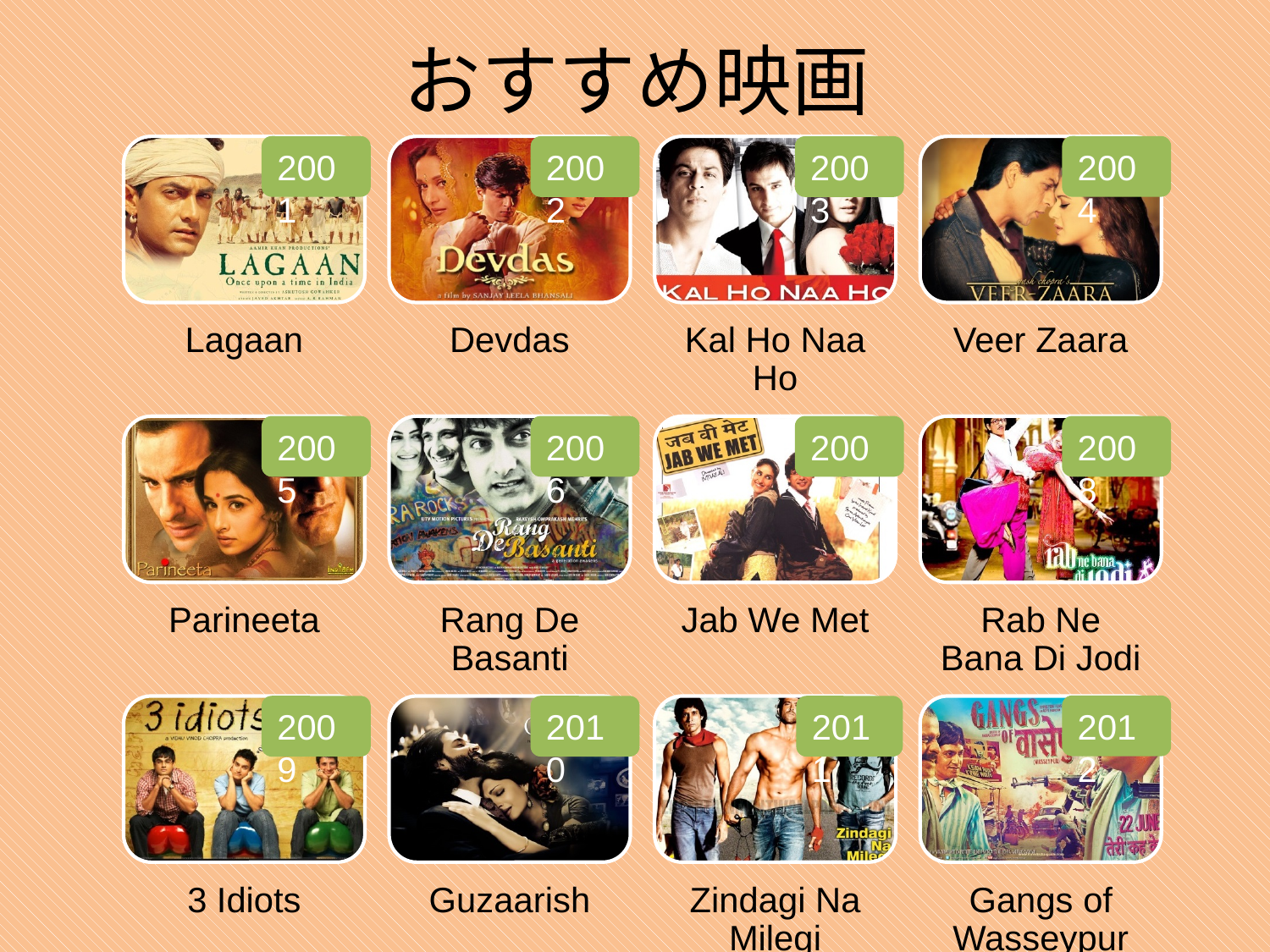

おすすめ映画
Lagaan
Devdas
Kal Ho Naa Ho
Veer Zaara
Parineeta
Rang De Basanti
Jab We Met
Rab Ne Bana Di Jodi
3 Idiots
Guzaarish
Zindagi Na Milegi Dobara
Gangs of Wasseypur
2001
2004
2002
2003
2005
2006
2007
2008
2012
2009
2010
2011